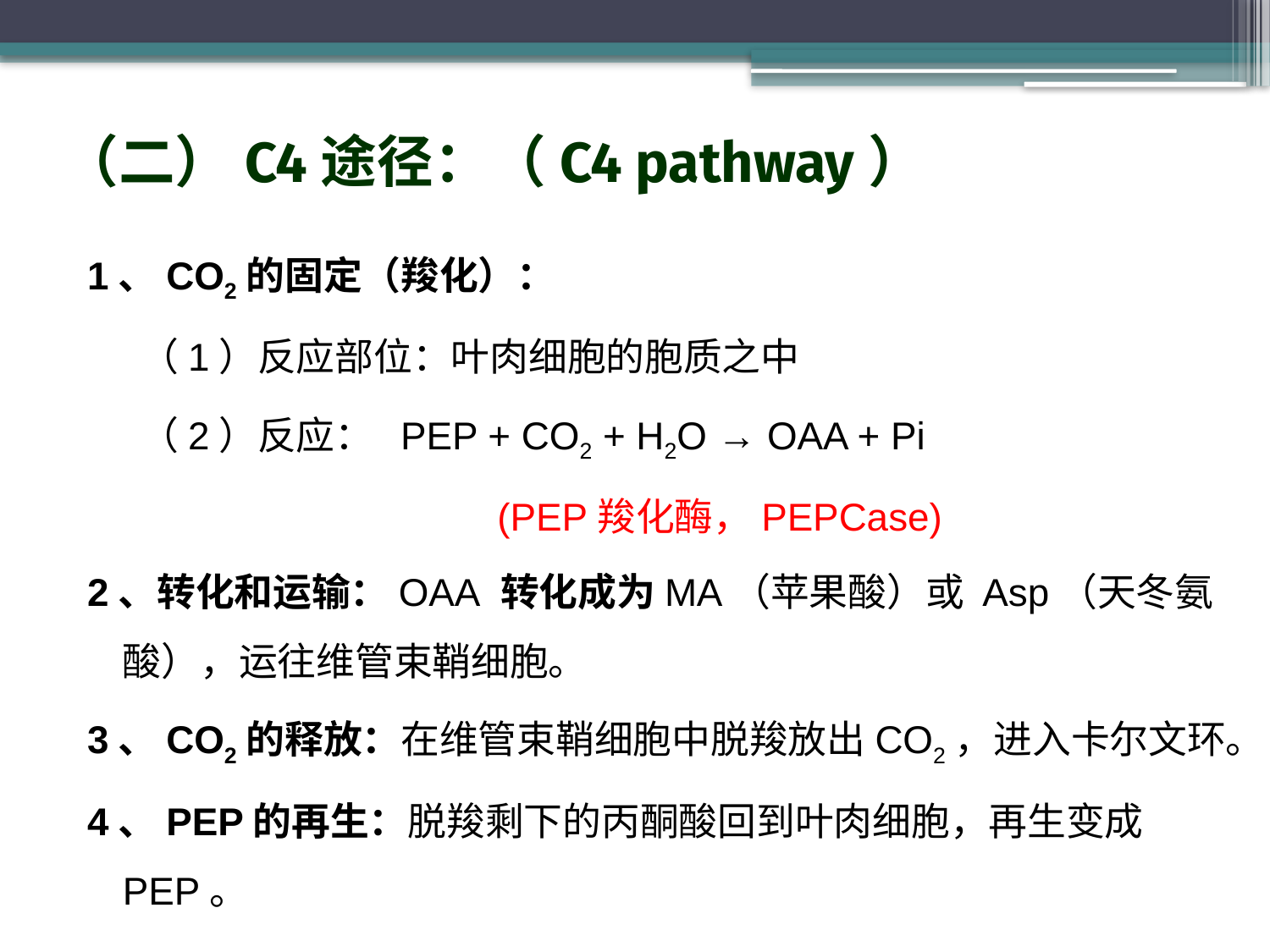

# （二）C4途径：（C4 pathway）
1、CO2的固定（羧化）：
     （1）反应部位：叶肉细胞的胞质之中
     （2）反应：  PEP + CO2 + H2O → OAA + Pi
                                      (PEP羧化酶，PEPCase)
2、转化和运输：OAA 转化成为MA（苹果酸）或 Asp（天冬氨酸），运往维管束鞘细胞。
3、CO2的释放：在维管束鞘细胞中脱羧放出CO2，进入卡尔文环。
4、PEP的再生：脱羧剩下的丙酮酸回到叶肉细胞，再生变成PEP。